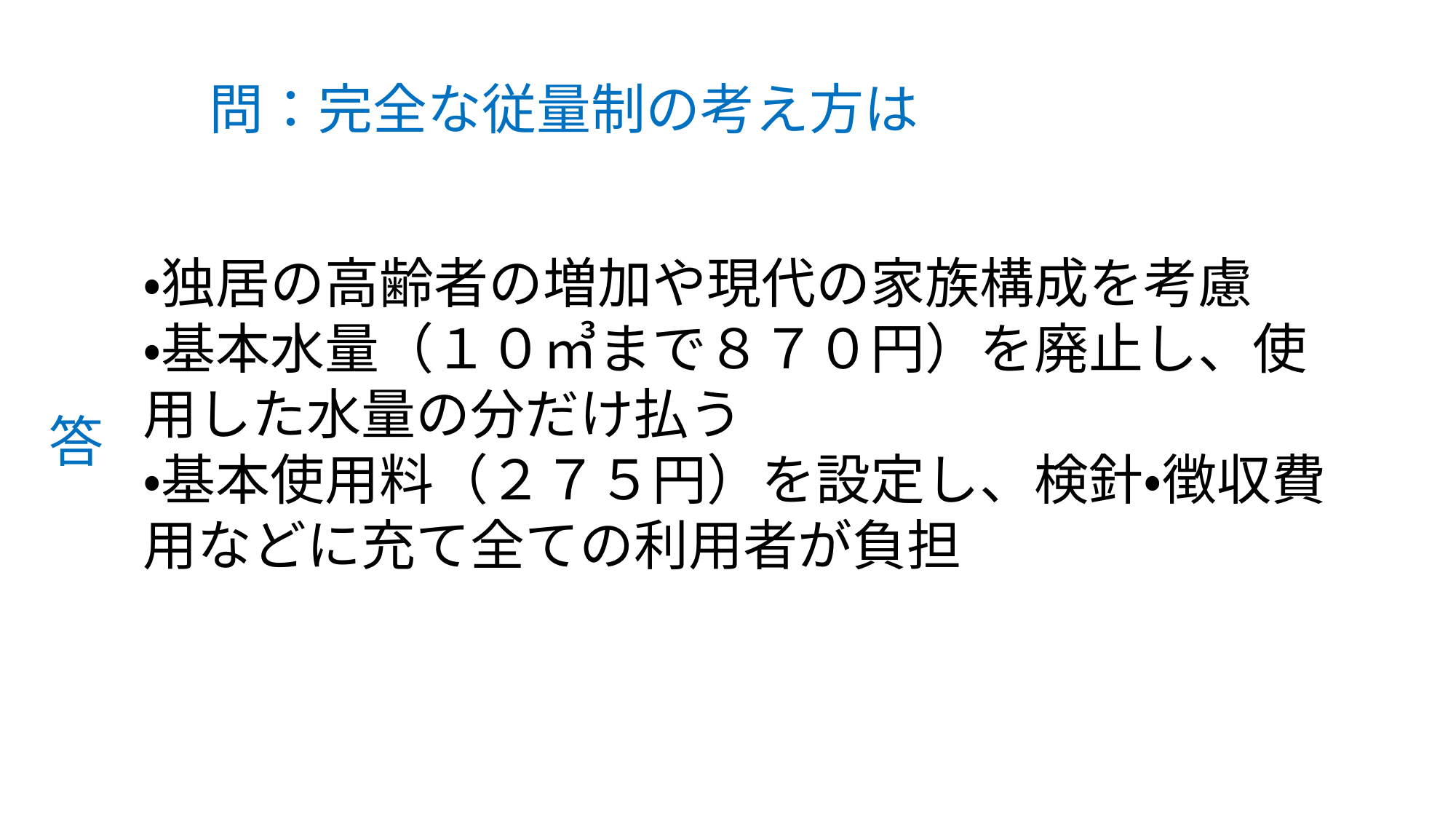

問：完全な従量制の考え方は
・独居の高齢者の増加や現代の家族構成を考慮
・基本水量（１０㎥まで８７０円）を廃止し、使用した水量の分だけ払う
・基本使用料（２７５円）を設定し、検針・徴収費用などに充て全ての利用者が負担
答